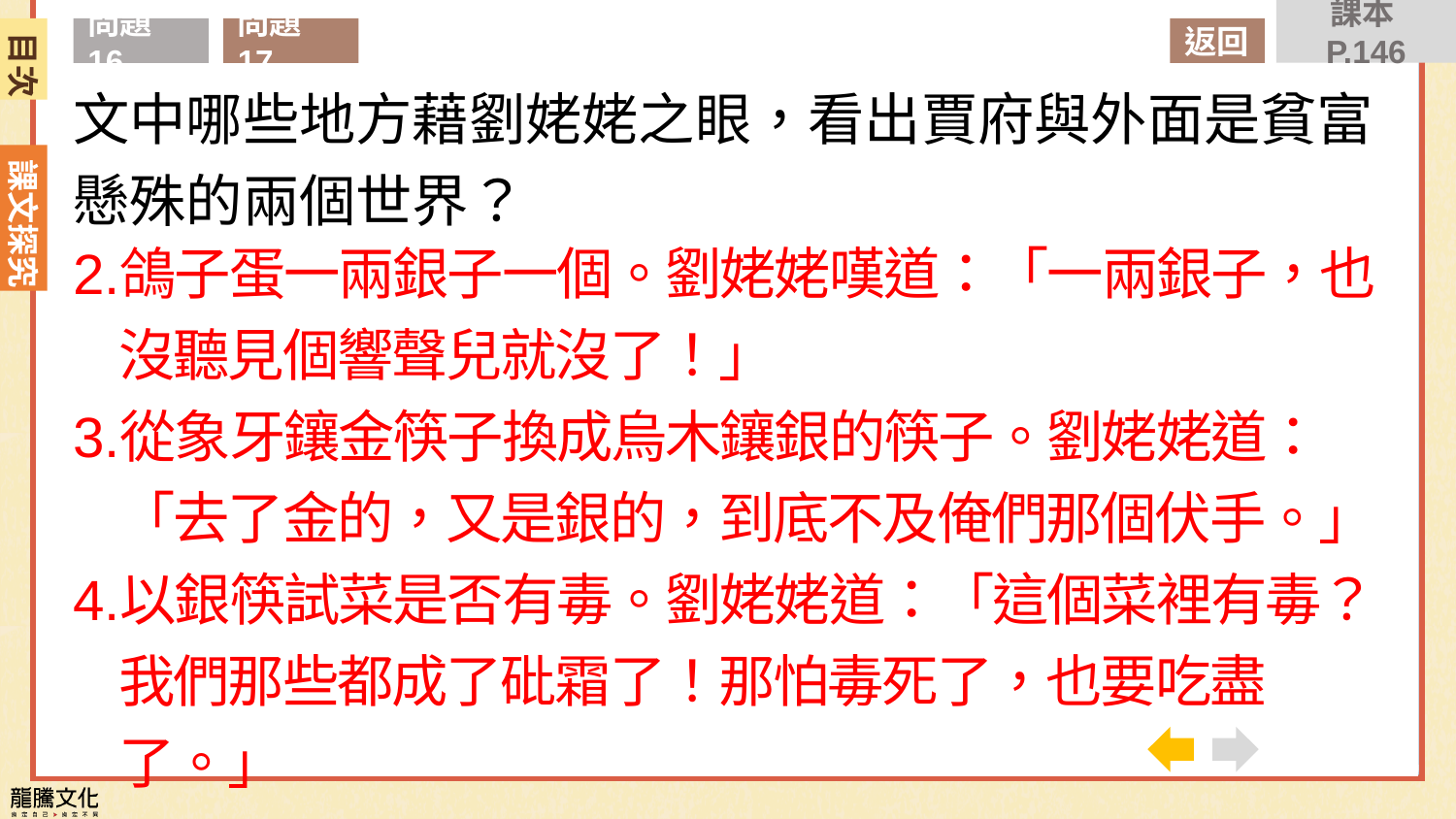

課本P.146
問題17
目次
問題16
返回
文中哪些地方藉劉姥姥之眼，看出賈府與外面是貧富懸殊的兩個世界？
鴿子蛋一兩銀子一個。劉姥姥嘆道：「一兩銀子，也沒聽見個響聲兒就沒了！」
從象牙鑲金筷子換成烏木鑲銀的筷子。劉姥姥道：「去了金的，又是銀的，到底不及俺們那個伏手。」
以銀筷試菜是否有毒。劉姥姥道：「這個菜裡有毒？我們那些都成了砒霜了！那怕毒死了，也要吃盡了。」